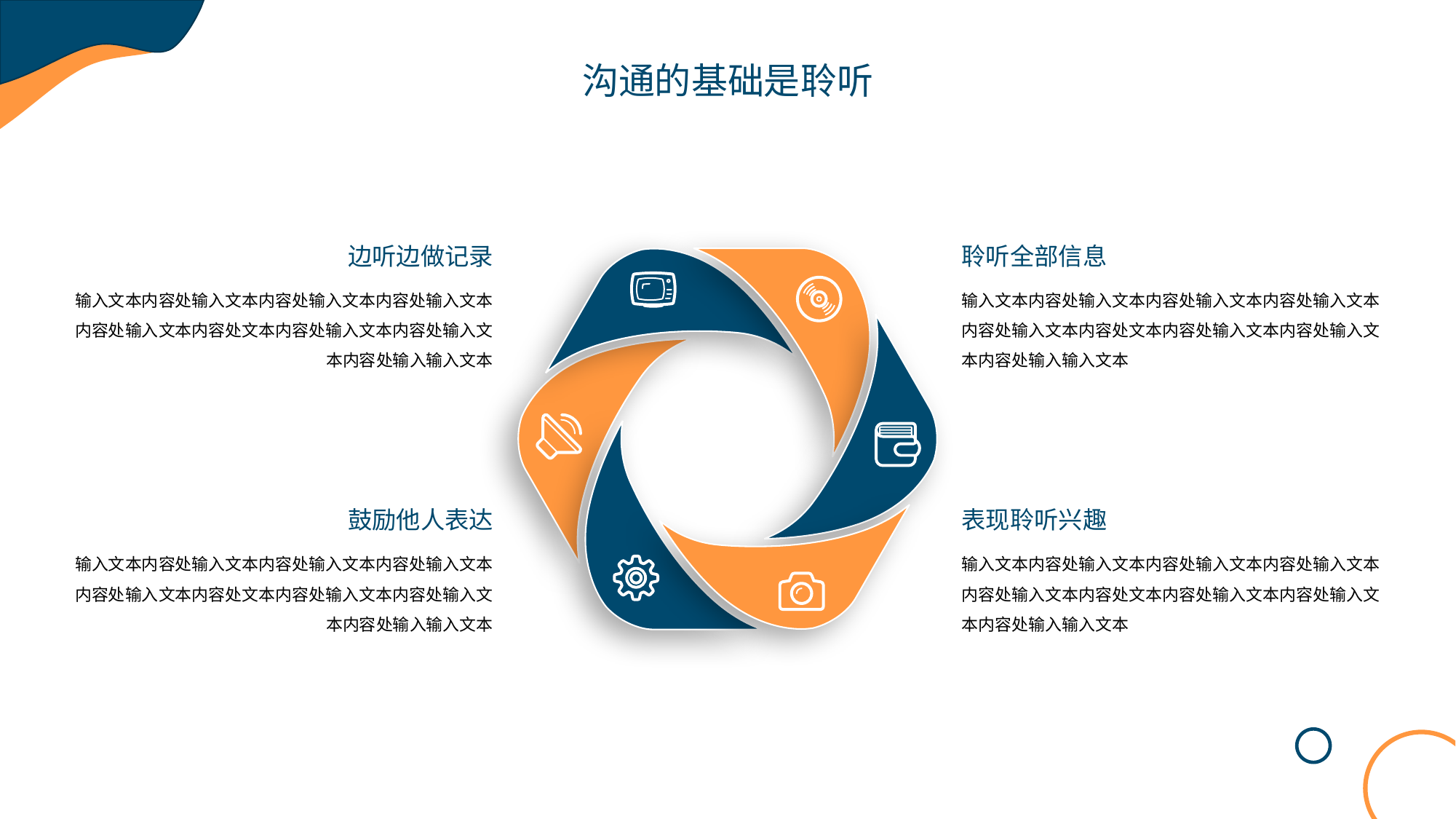

沟通的基础是聆听
边听边做记录
聆听全部信息

输入文本内容处输入文本内容处输入文本内容处输入文本内容处输入文本内容处文本内容处输入文本内容处输入文本内容处输入输入文本

输入文本内容处输入文本内容处输入文本内容处输入文本内容处输入文本内容处文本内容处输入文本内容处输入文本内容处输入输入文本

鼓励他人表达
表现聆听兴趣
输入文本内容处输入文本内容处输入文本内容处输入文本内容处输入文本内容处文本内容处输入文本内容处输入文本内容处输入输入文本

输入文本内容处输入文本内容处输入文本内容处输入文本内容处输入文本内容处文本内容处输入文本内容处输入文本内容处输入输入文本